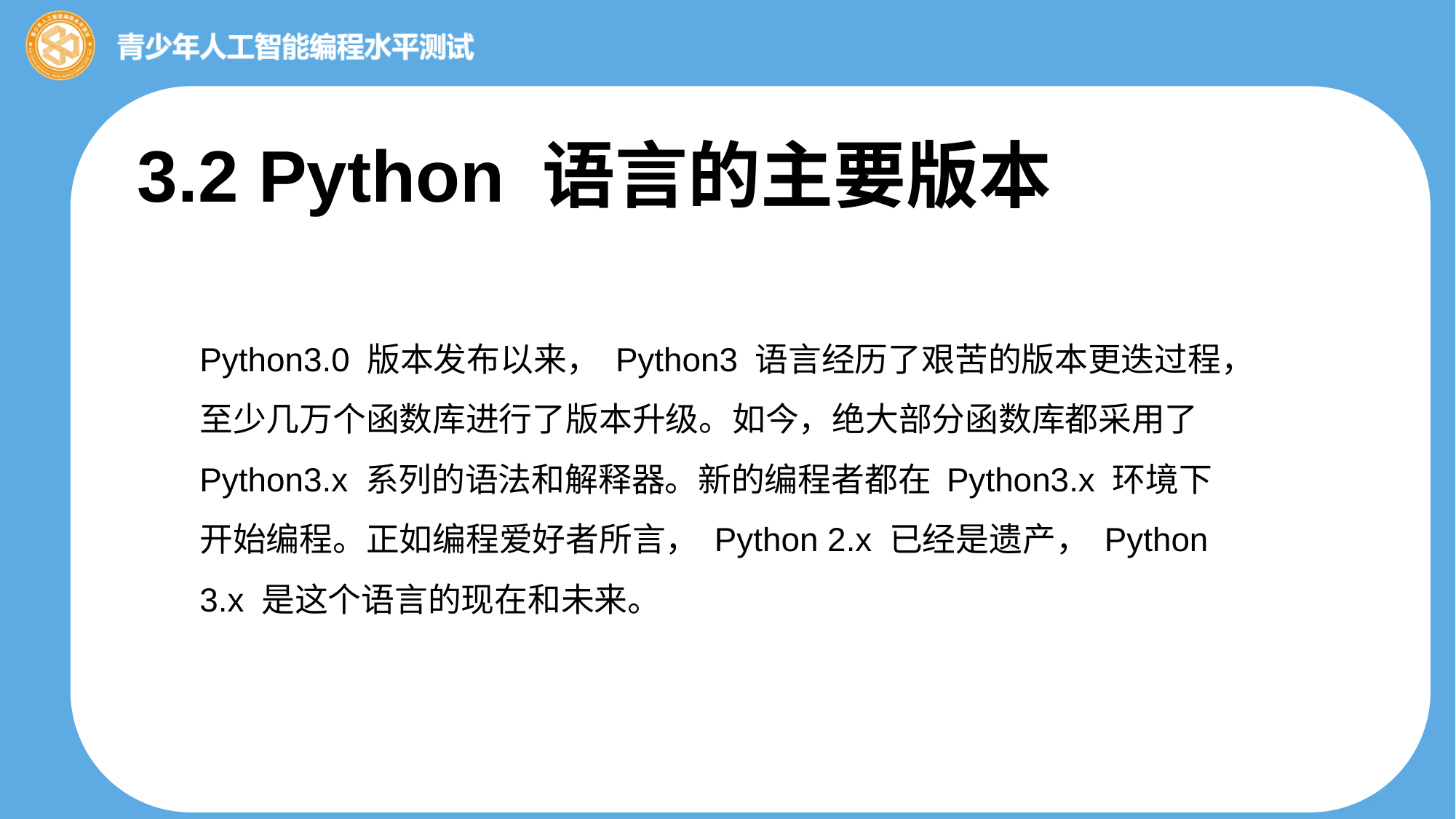

3.2 Python 语言的主要版本
Python3.0 版本发布以来， Python3 语言经历了艰苦的版本更迭过程，至少几万个函数库进行了版本升级。如今，绝大部分函数库都采用了 Python3.x 系列的语法和解释器。新的编程者都在 Python3.x 环境下开始编程。正如编程爱好者所言， Python 2.x 已经是遗产， Python 3.x 是这个语言的现在和未来。